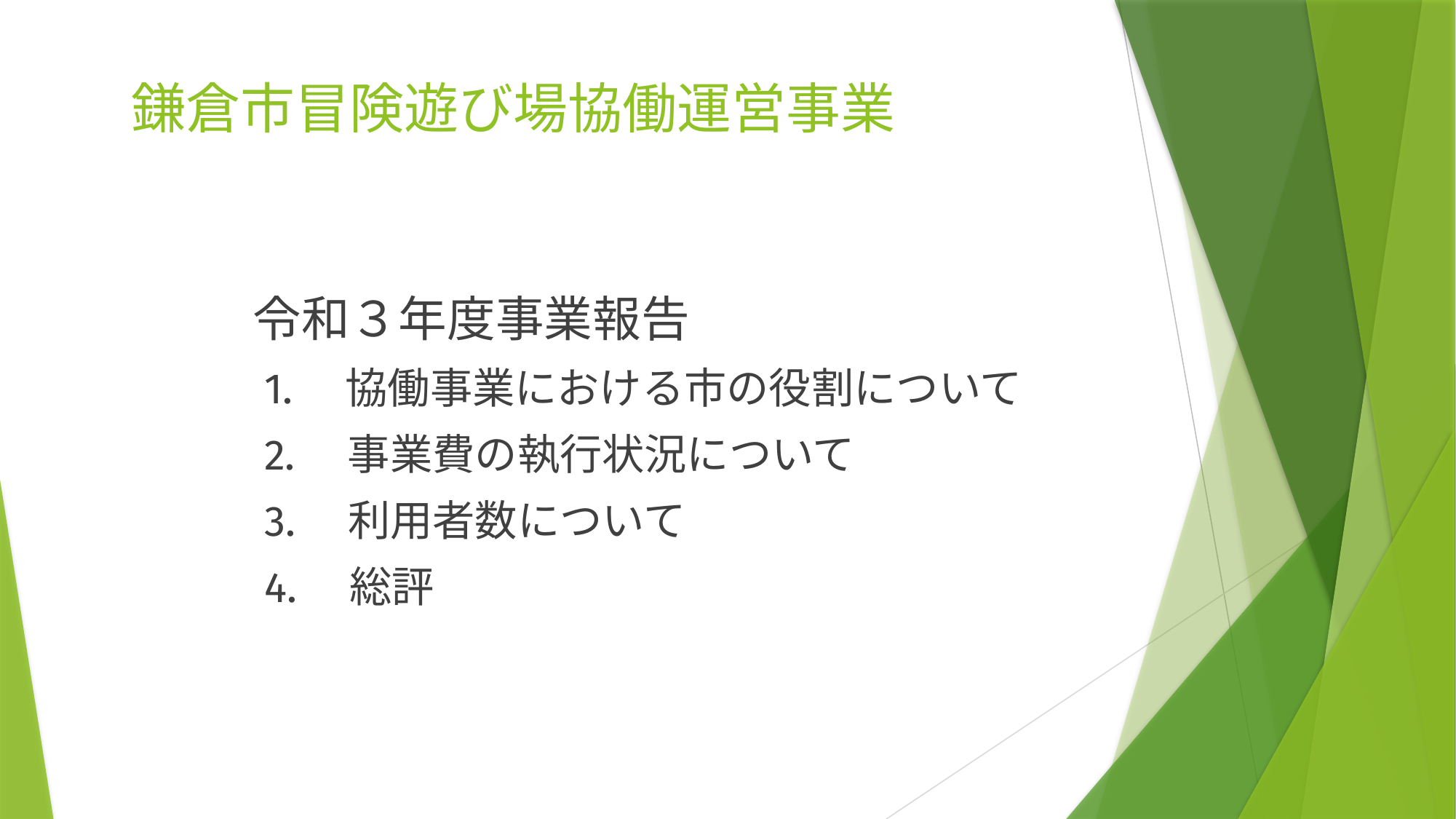

# 鎌倉市冒険遊び場協働運営事業

令和３年度事業報告
 1.　協働事業における市の役割について
 2.　事業費の執行状況について
 3.　利用者数について
 4.　総評